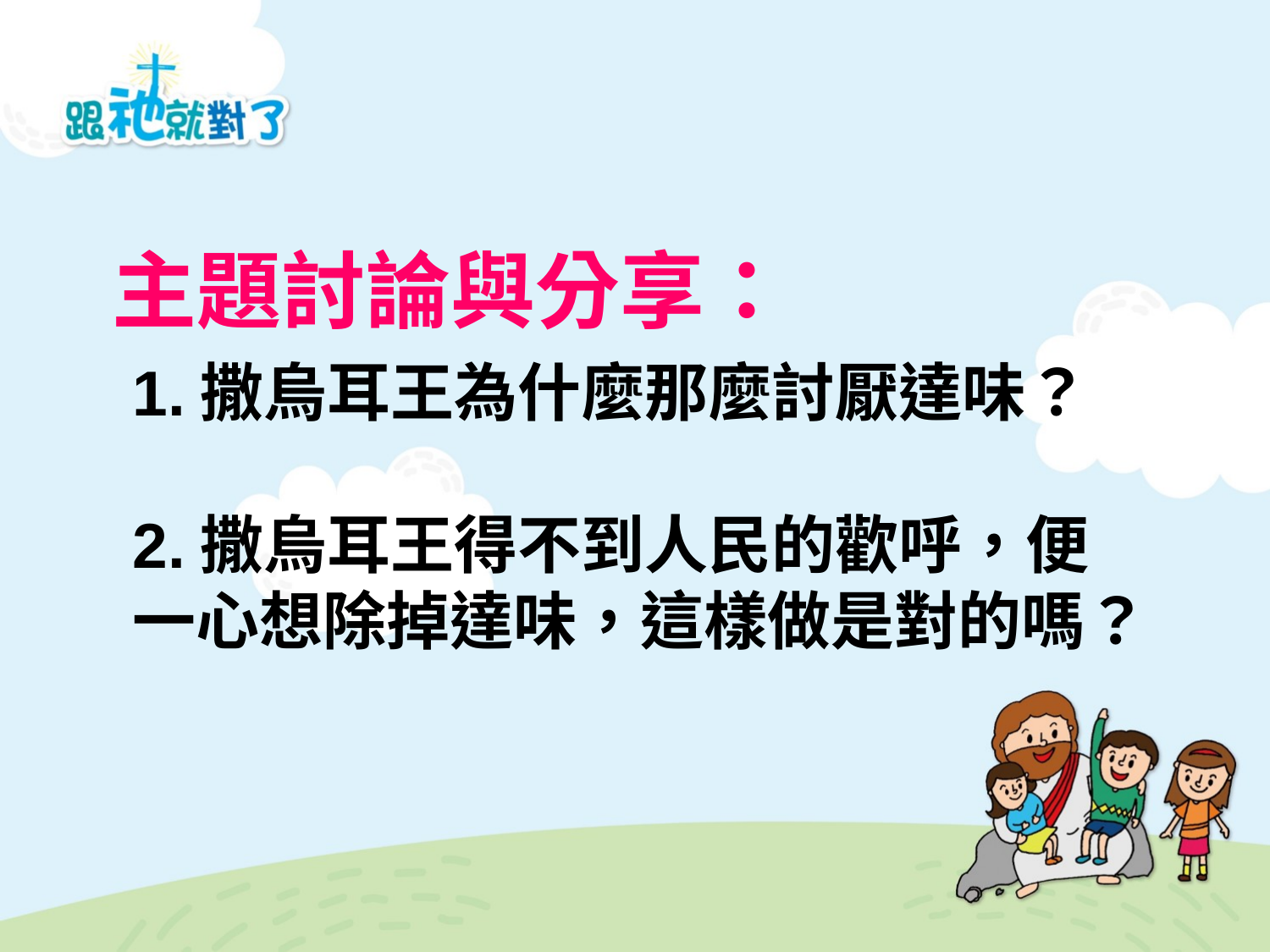

主題討論與分享：
1.撒烏耳王為什麼那麼討厭達味？

2.撒烏耳王得不到人民的歡呼，便一心想除掉達味，這樣做是對的嗎？